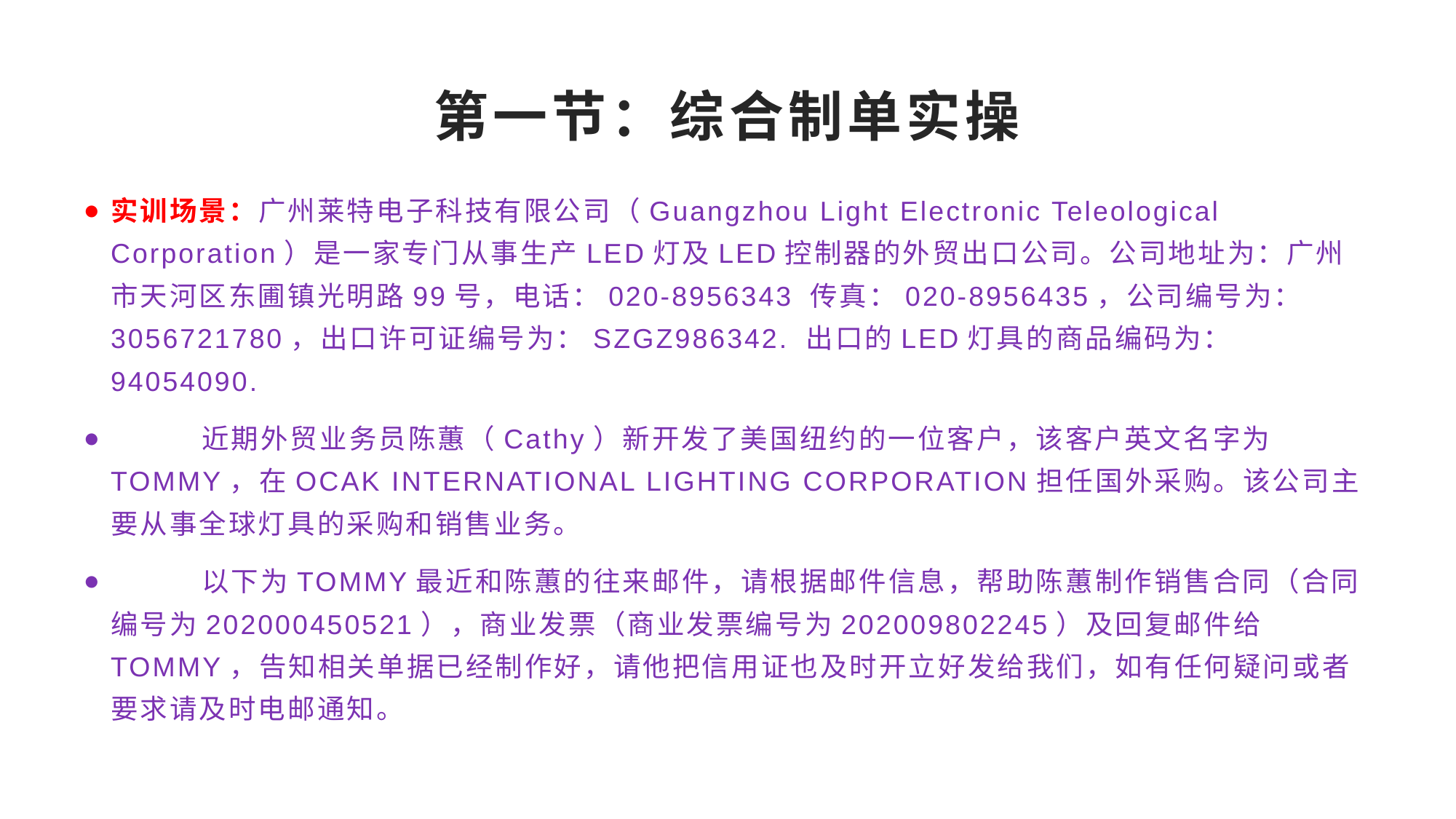

# 第一节：综合制单实操
实训场景：广州莱特电子科技有限公司（Guangzhou Light Electronic Teleological Corporation）是一家专门从事生产LED灯及LED控制器的外贸出口公司。公司地址为：广州市天河区东圃镇光明路99号，电话：020-8956343 传真：020-8956435，公司编号为：3056721780，出口许可证编号为：SZGZ986342. 出口的LED灯具的商品编码为：94054090.
          近期外贸业务员陈蕙（Cathy）新开发了美国纽约的一位客户，该客户英文名字为TOMMY，在OCAK INTERNATIONAL LIGHTING CORPORATION担任国外采购。该公司主要从事全球灯具的采购和销售业务。
          以下为TOMMY最近和陈蕙的往来邮件，请根据邮件信息，帮助陈蕙制作销售合同（合同编号为202000450521），商业发票（商业发票编号为202009802245）及回复邮件给TOMMY，告知相关单据已经制作好，请他把信用证也及时开立好发给我们，如有任何疑问或者要求请及时电邮通知。